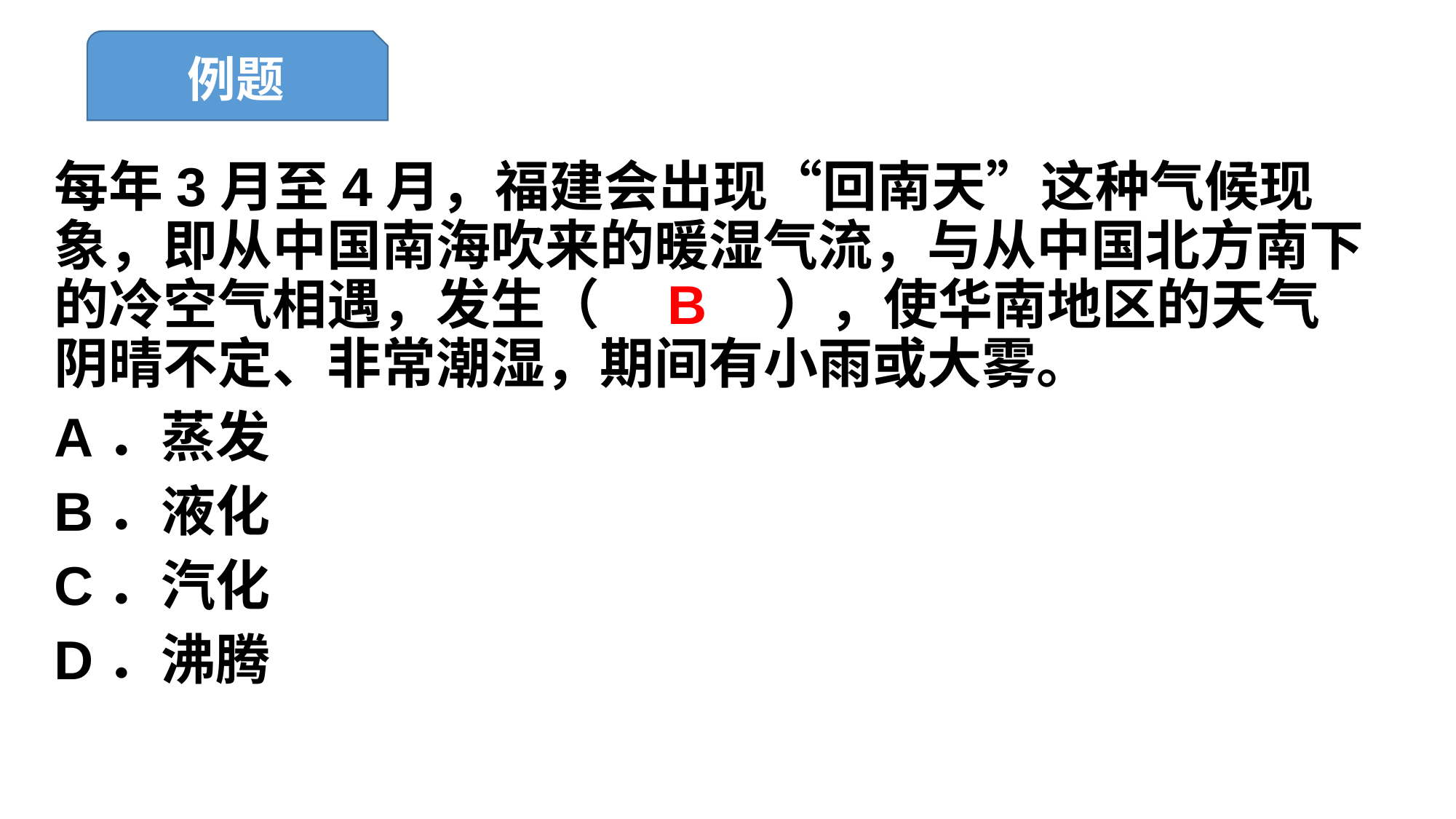

例题
# 每年3月至4月，福建会出现“回南天”这种气候现象，即从中国南海吹来的暖湿气流，与从中国北方南下的冷空气相遇，发生（　B　），使华南地区的天气阴晴不定、非常潮湿，期间有小雨或大雾。
A．蒸发
B．液化
C．汽化
D．沸腾